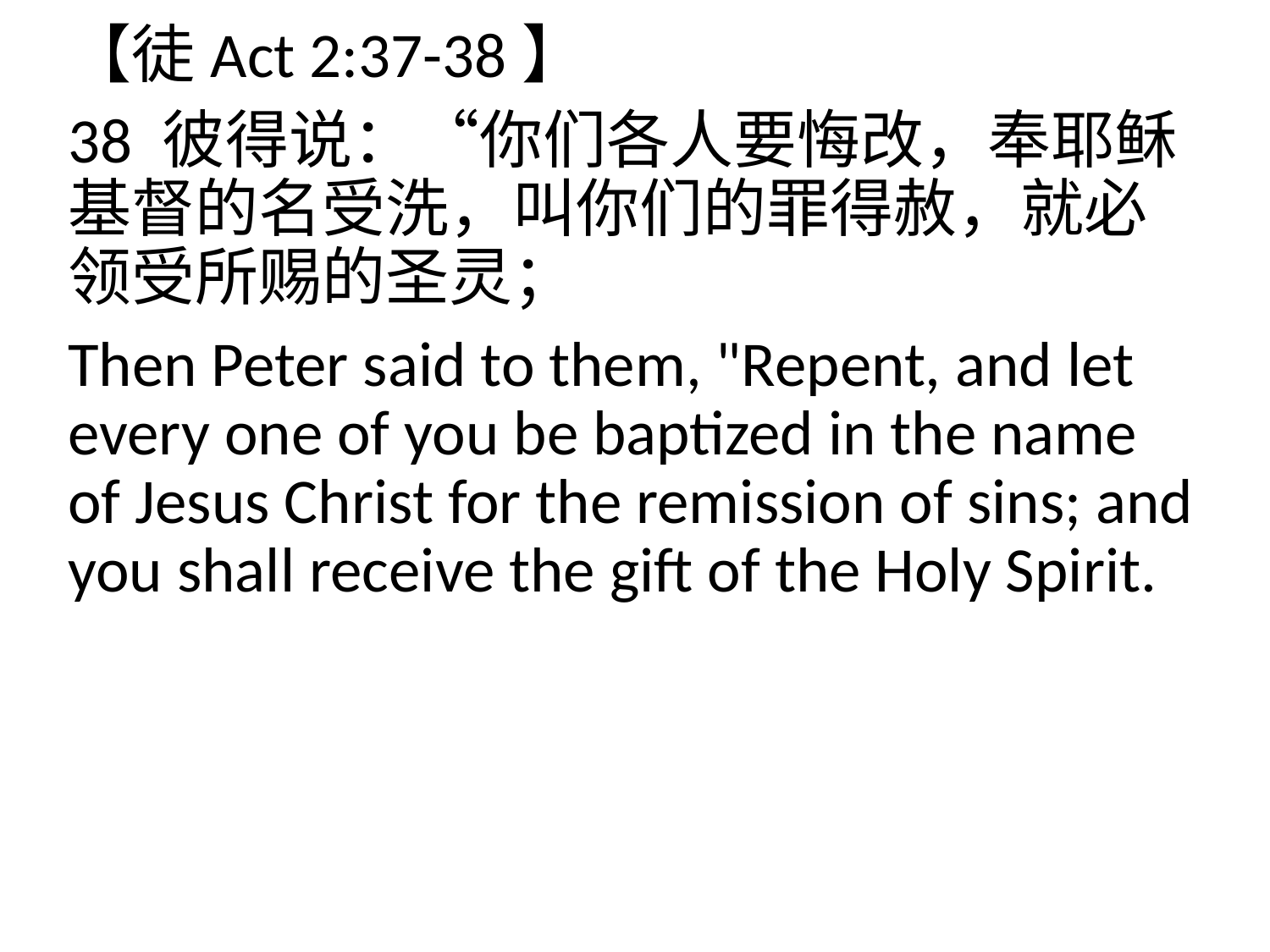

【徒Act 2:37-38】
38 彼得说：“你们各人要悔改，奉耶稣基督的名受洗，叫你们的罪得赦，就必领受所赐的圣灵；
Then Peter said to them, "Repent, and let every one of you be baptized in the name of Jesus Christ for the remission of sins; and you shall receive the gift of the Holy Spirit.